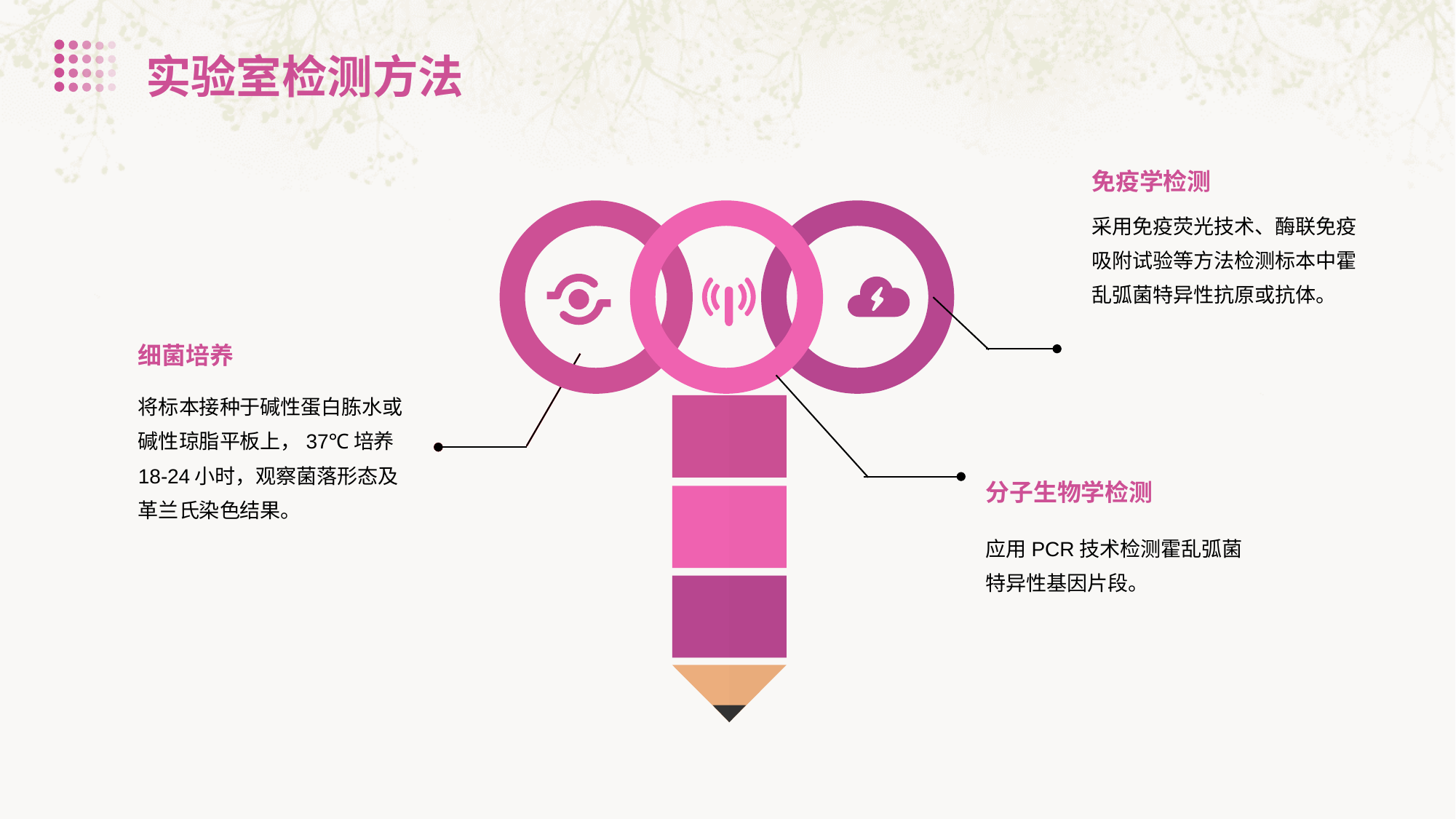

实验室检测方法

免疫学检测
采用免疫荧光技术、酶联免疫吸附试验等方法检测标本中霍乱弧菌特异性抗原或抗体。

细菌培养
将标本接种于碱性蛋白胨水或碱性琼脂平板上，37℃培养18-24小时，观察菌落形态及革兰氏染色结果。

分子生物学检测

应用PCR技术检测霍乱弧菌特异性基因片段。